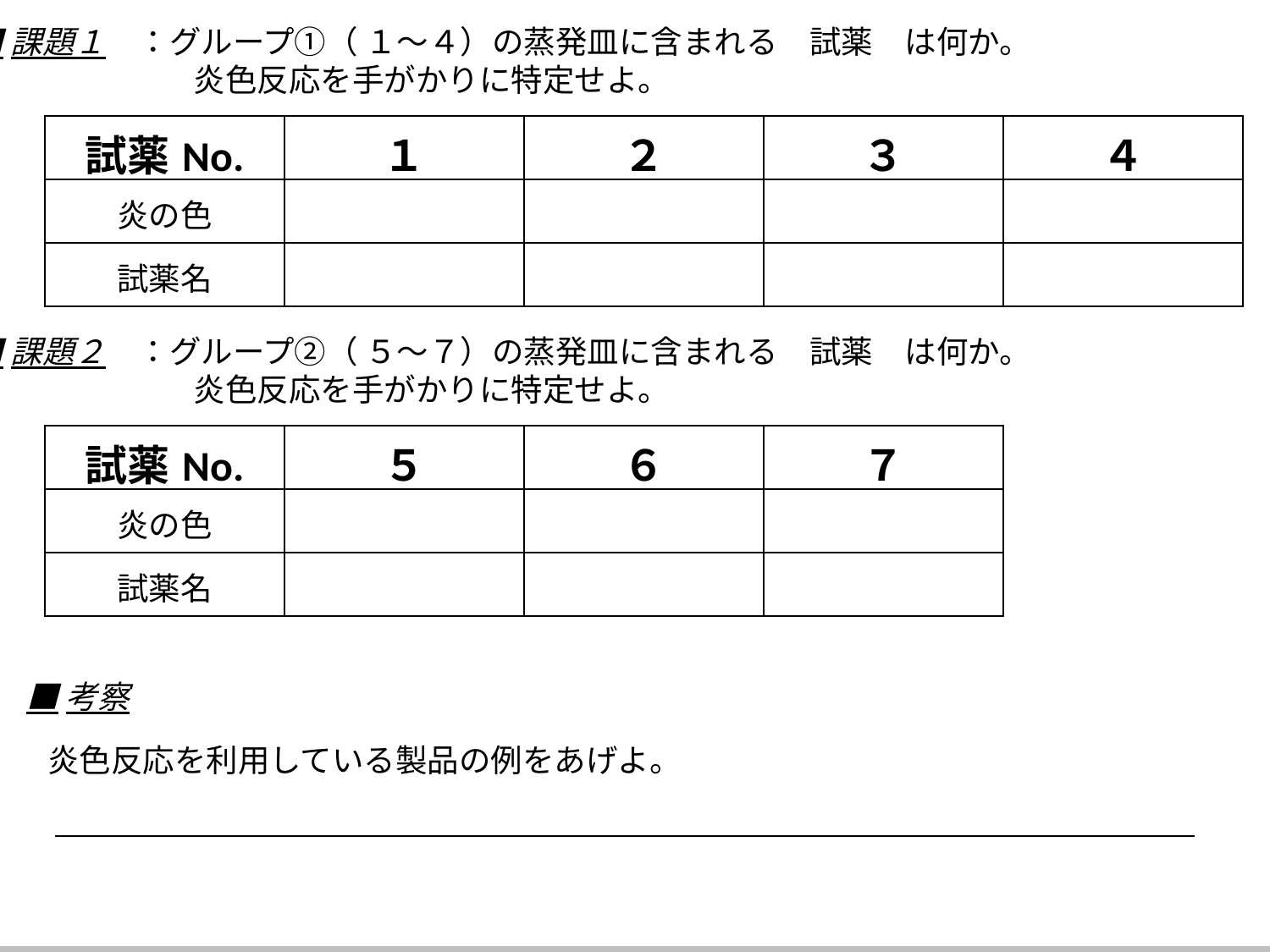

■課題１　：グループ①（ １～４）の蒸発皿に含まれる　試薬　は何か。
　　　　　　　炎色反応を手がかりに特定せよ。
| 試薬No. | １ | ２ | ３ | ４ |
| --- | --- | --- | --- | --- |
| 炎の色 |  |  |  |  |
| 試薬名 |  |  |  |  |
■課題２　：グループ②（ ５～７）の蒸発皿に含まれる　試薬　は何か。
　　　　　　　炎色反応を手がかりに特定せよ。
| 試薬No. | ５ | ６ | ７ |
| --- | --- | --- | --- |
| 炎の色 |  |  |  |
| 試薬名 |  |  |  |
■考察
炎色反応を利用している製品の例をあげよ。